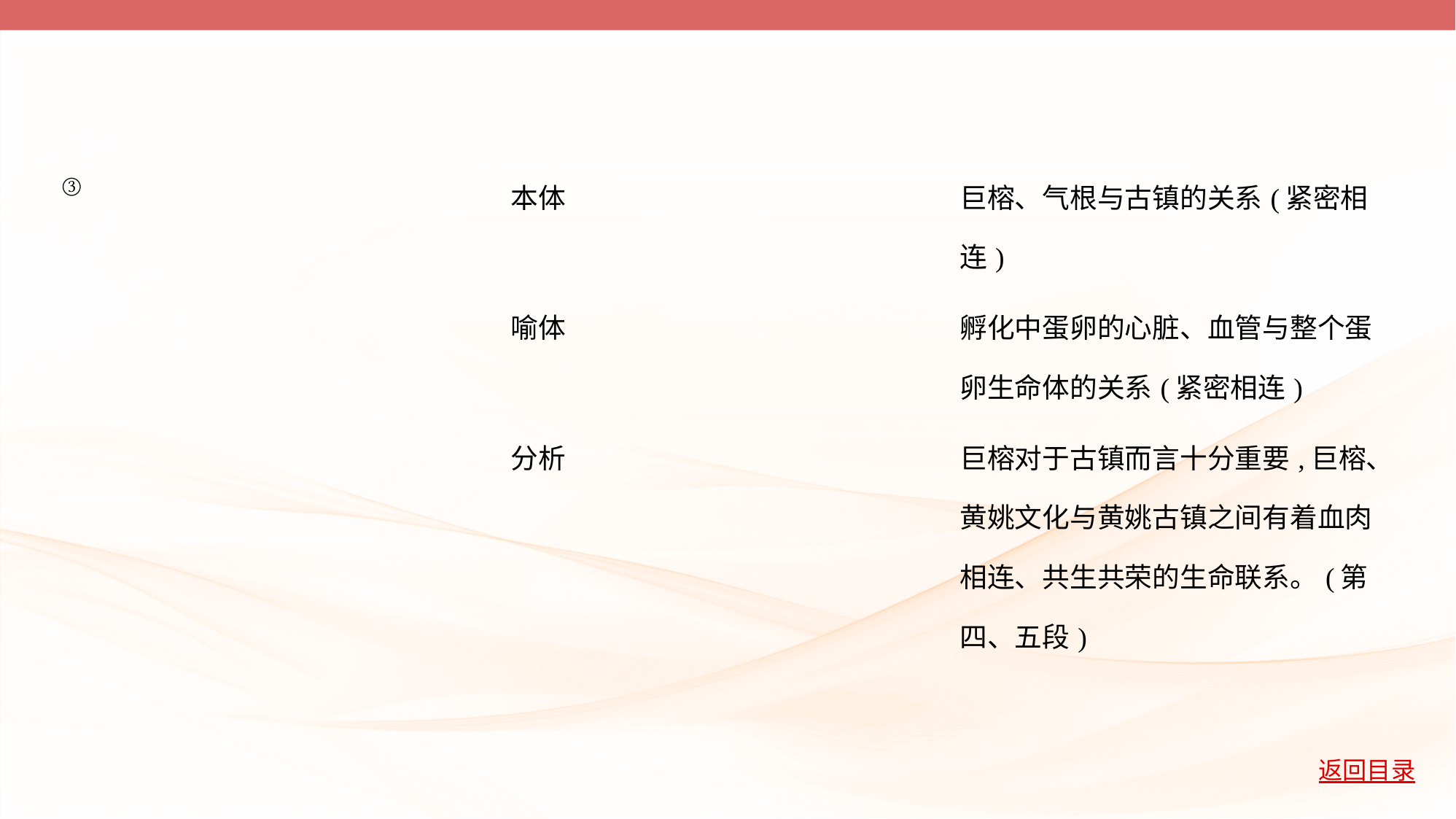

| ③ | 本体 | 巨榕、气根与古镇的关系(紧密相连) |
| --- | --- | --- |
|  | 喻体 | 孵化中蛋卵的心脏、血管与整个蛋 卵生命体的关系(紧密相连) |
|  | 分析 | 巨榕对于古镇而言十分重要,巨榕、 黄姚文化与黄姚古镇之间有着血肉 相连、共生共荣的生命联系。(第 四、五段) |